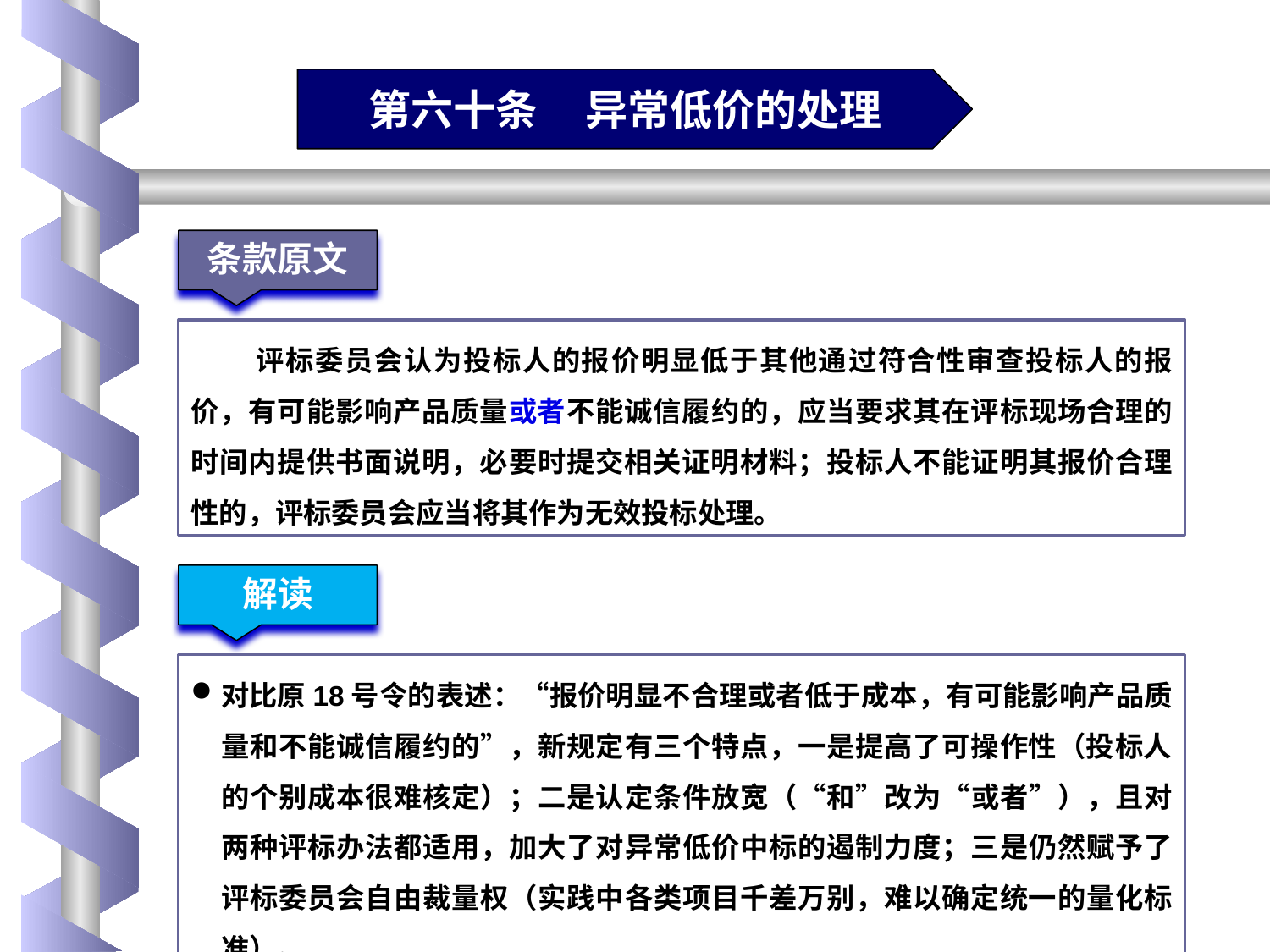

第六十条     异常低价的处理
条款原文
评标委员会认为投标人的报价明显低于其他通过符合性审查投标人的报价，有可能影响产品质量或者不能诚信履约的，应当要求其在评标现场合理的时间内提供书面说明，必要时提交相关证明材料；投标人不能证明其报价合理性的，评标委员会应当将其作为无效投标处理。
解读
对比原18号令的表述：“报价明显不合理或者低于成本，有可能影响产品质量和不能诚信履约的”，新规定有三个特点，一是提高了可操作性（投标人的个别成本很难核定）；二是认定条件放宽（“和”改为“或者”），且对两种评标办法都适用，加大了对异常低价中标的遏制力度；三是仍然赋予了评标委员会自由裁量权（实践中各类项目千差万别，难以确定统一的量化标准）。